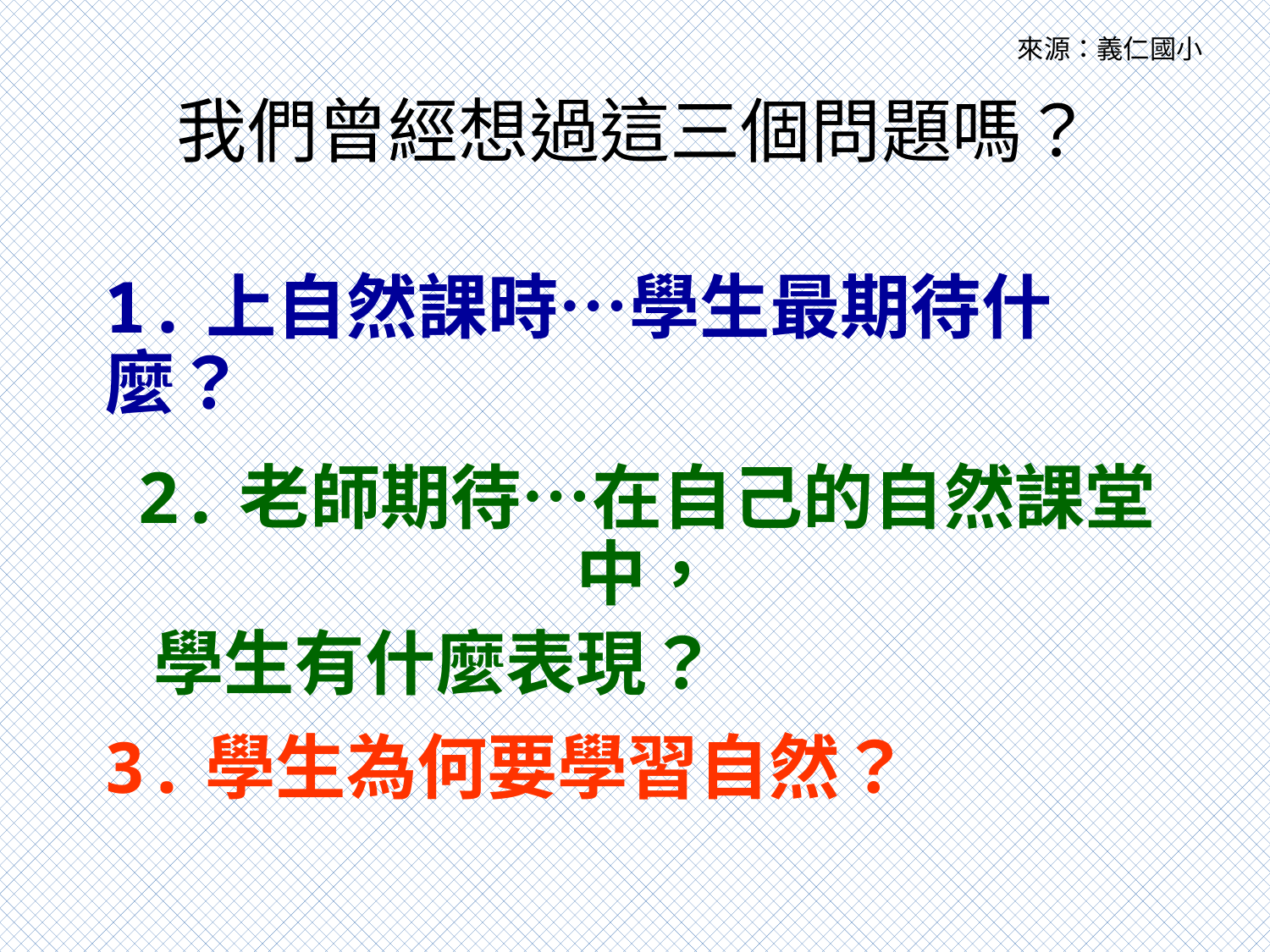

來源：義仁國小
# 我們曾經想過這三個問題嗎？
1.上自然課時…學生最期待什麼？
2.老師期待…在自己的自然課堂中，
  學生有什麼表現？
3.學生為何要學習自然？